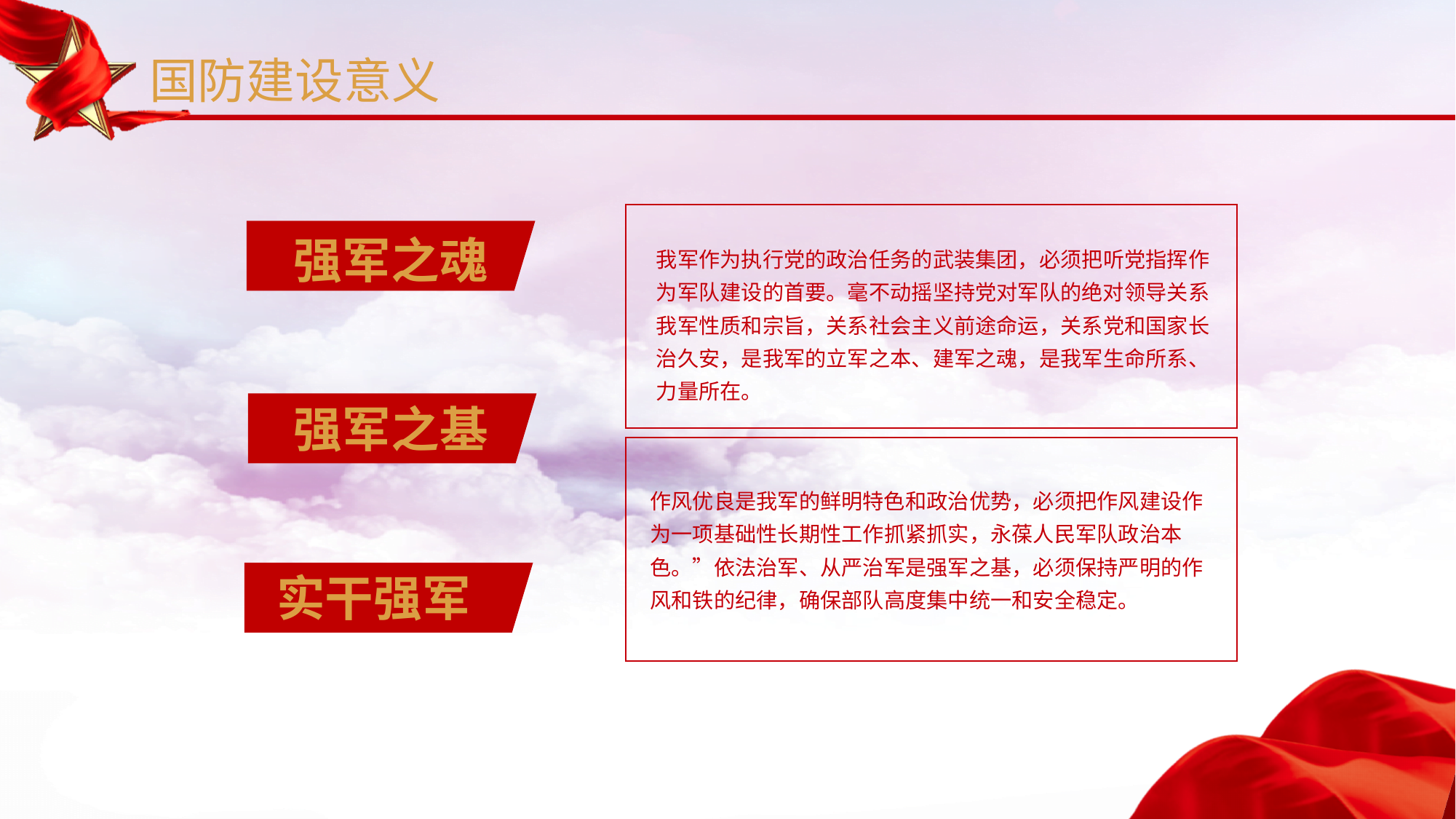

国防建设意义

我军作为执行党的政治任务的武装集团，必须把听党指挥作为军队建设的首要。毫不动摇坚持党对军队的绝对领导关系我军性质和宗旨，关系社会主义前途命运，关系党和国家长治久安，是我军的立军之本、建军之魂，是我军生命所系、力量所在。

强军之魂
强军之基

作风优良是我军的鲜明特色和政治优势，必须把作风建设作为一项基础性长期性工作抓紧抓实，永葆人民军队政治本色。”依法治军、从严治军是强军之基，必须保持严明的作风和铁的纪律，确保部队高度集中统一和安全稳定。
实干强军

节日PPT模板 http:// www.PPT818.com/jieri/